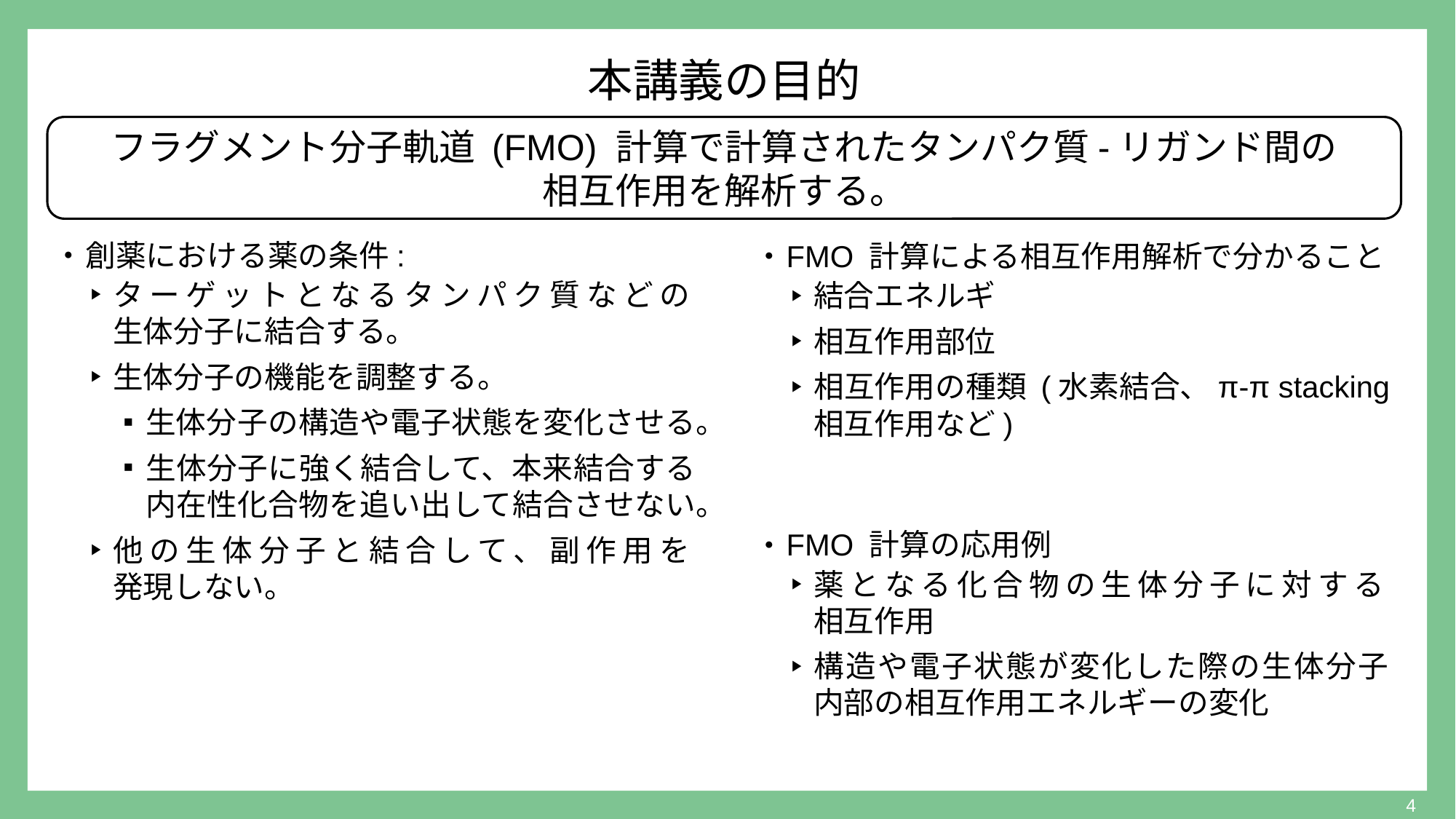

# 本講義の目的
フラグメント分子軌道 (FMO) 計算で計算されたタンパク質-リガンド間の
相互作用を解析する。
創薬における薬の条件:
ターゲットとなるタンパク質などの
生体分子に結合する。
生体分子の機能を調整する。
生体分子の構造や電子状態を変化させる。
生体分子に強く結合して、本来結合する内在性化合物を追い出して結合させない。
他の生体分子と結合して、副作用を
発現しない。
FMO 計算による相互作用解析で分かること
結合エネルギ
相互作用部位
相互作用の種類 (水素結合、π-π stacking 相互作用など)

FMO 計算の応用例
薬となる化合物の生体分子に対する
相互作用
構造や電子状態が変化した際の生体分子
内部の相互作用エネルギーの変化

4